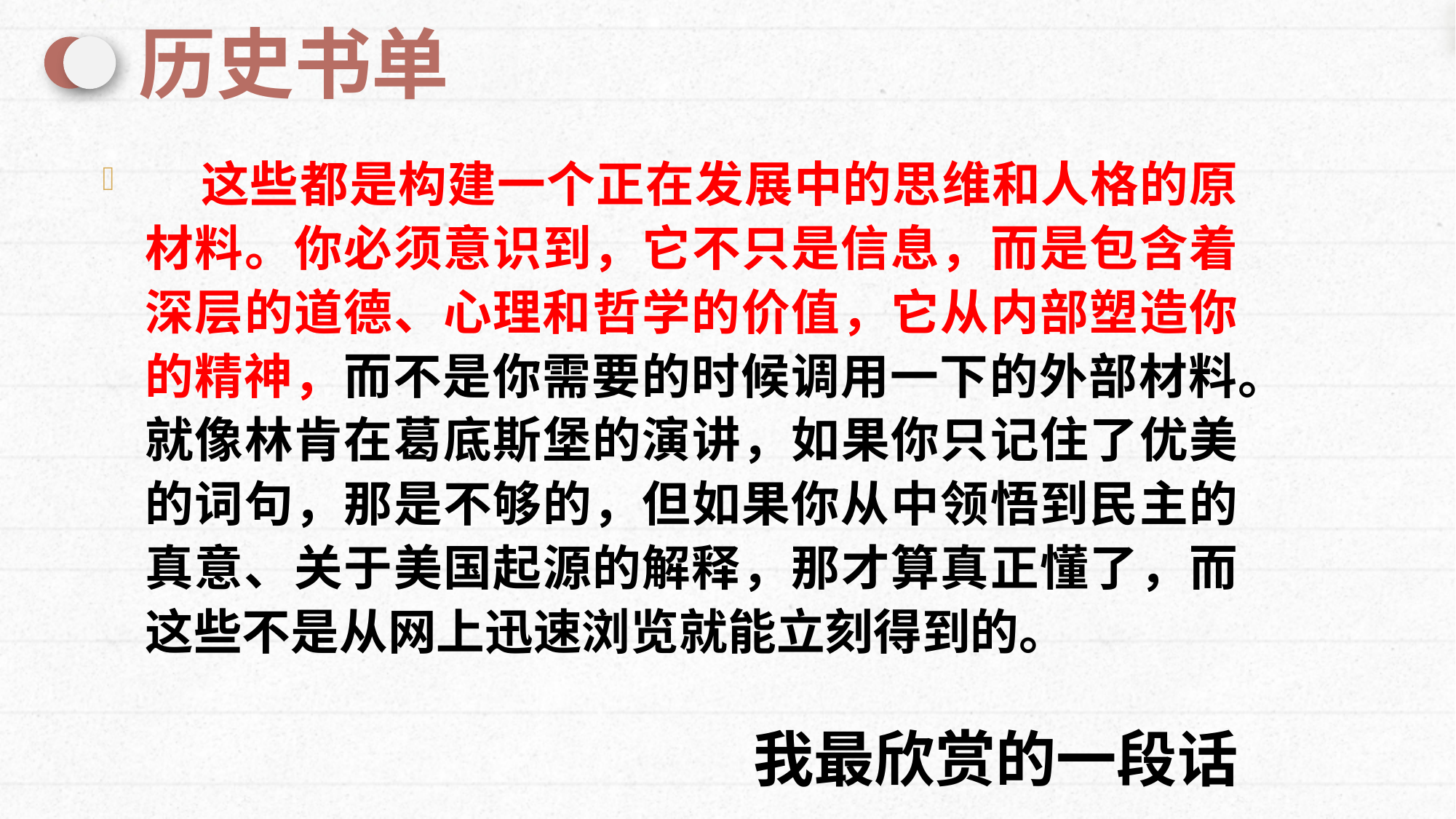

历史书单

    这些都是构建一个正在发展中的思维和人格的原材料。你必须意识到，它不只是信息，而是包含着深层的道德、心理和哲学的价值，它从内部塑造你的精神，而不是你需要的时候调用一下的外部材料。就像林肯在葛底斯堡的演讲，如果你只记住了优美的词句，那是不够的，但如果你从中领悟到民主的真意、关于美国起源的解释，那才算真正懂了，而这些不是从网上迅速浏览就能立刻得到的。
我最欣赏的一段话